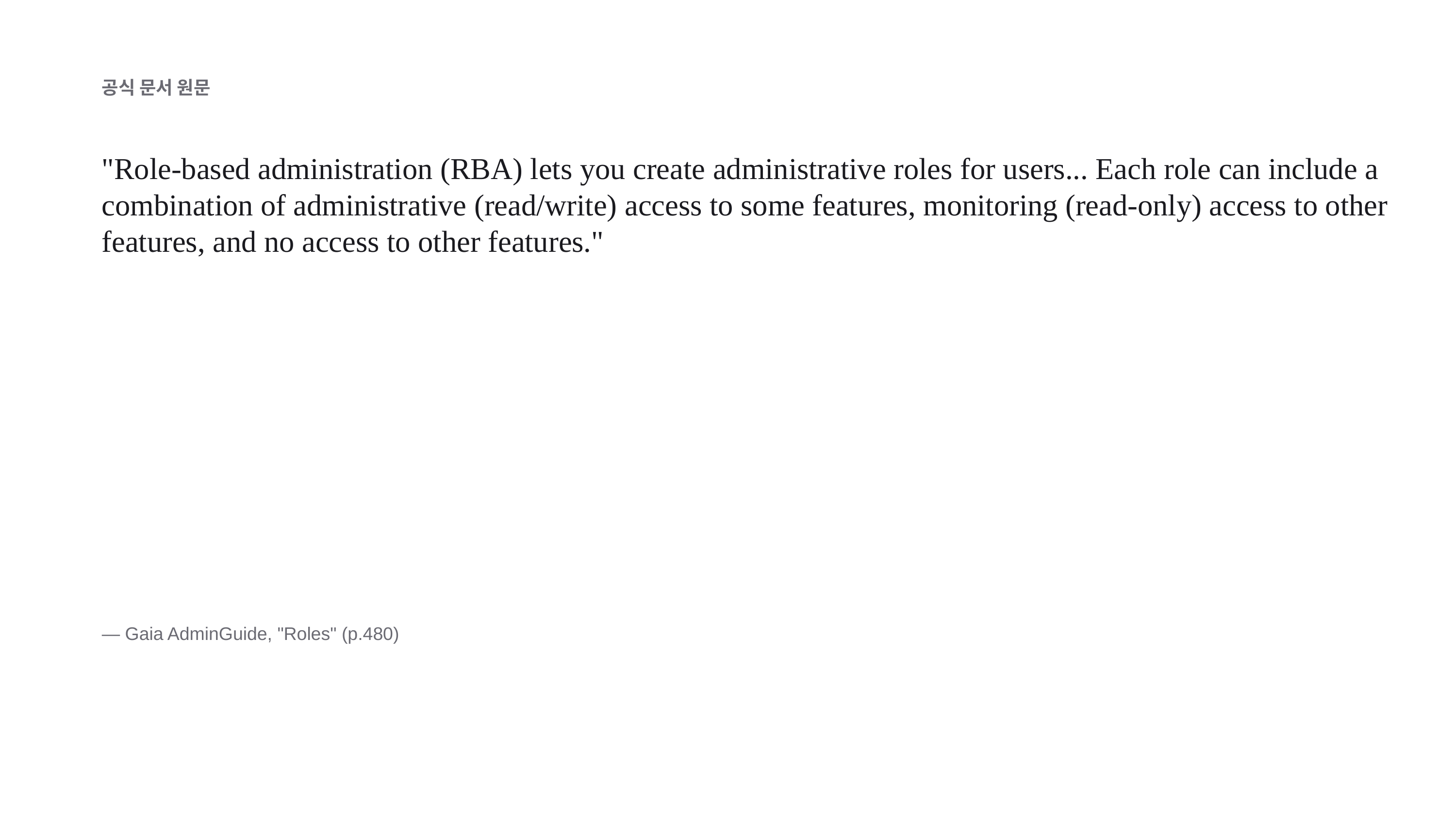

공식 문서 원문
"Role-based administration (RBA) lets you create administrative roles for users... Each role can include a combination of administrative (read/write) access to some features, monitoring (read-only) access to other features, and no access to other features."
— Gaia AdminGuide, "Roles" (p.480)